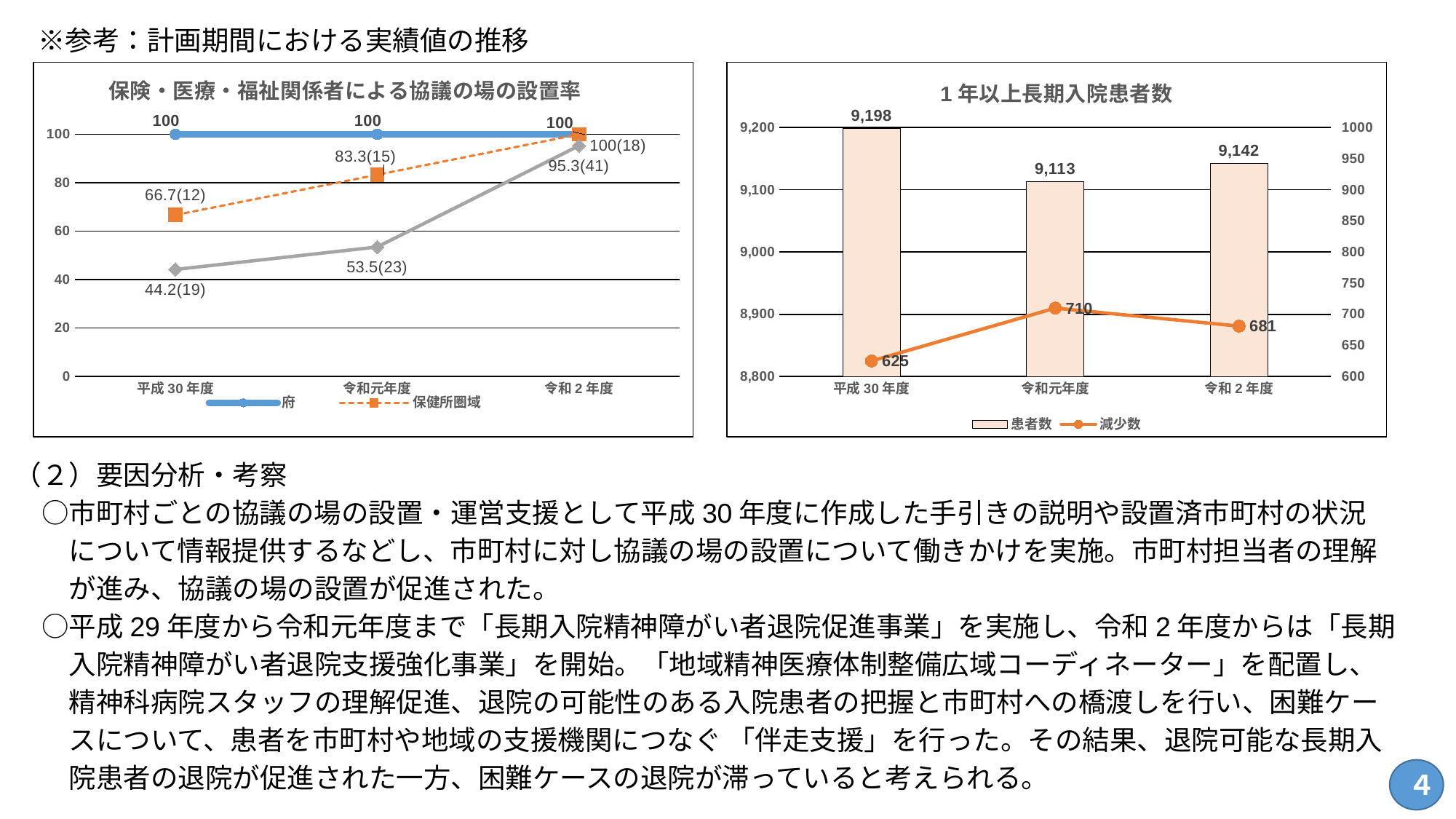

※参考：計画期間における実績値の推移

### Chart: 保険・医療・福祉関係者による協議の場の設置率

| Category | 府 | 保健所圏域 | 市町村 |
|---|---|---|---|
| 平成30年度 | 100.0 | 66.7 | 44.2 |
| 令和元年度 | 100.0 | 83.3 | 53.5 |
| 令和2年度 | 100.0 | 100.0 | 95.3 |

### Chart: 1年以上長期入院患者数

| Category | 患者数 | 減少数 |
|---|---|---|
| 平成30年度 | 9198.0 | 625.0 |
| 令和元年度 | 9113.0 | 710.0 |
| 令和2年度 | 9142.0 | 681.0 |
（２）要因分析・考察
　○市町村ごとの協議の場の設置・運営支援として平成30年度に作成した手引きの説明や設置済市町村の状況
　　について情報提供するなどし、市町村に対し協議の場の設置について働きかけを実施。市町村担当者の理解
　　が進み、協議の場の設置が促進された。
　○平成29年度から令和元年度まで「長期入院精神障がい者退院促進事業」を実施し、令和2年度からは「長期
　　入院精神障がい者退院支援強化事業」を開始。「地域精神医療体制整備広域コーディネーター」を配置し、
　　精神科病院スタッフの理解促進、退院の可能性のある入院患者の把握と市町村への橋渡しを行い、困難ケー
　　スについて、患者を市町村や地域の支援機関につなぐ 「伴走支援」を行った。その結果、退院可能な長期入
　　院患者の退院が促進された一方、困難ケースの退院が滞っていると考えられる。

４